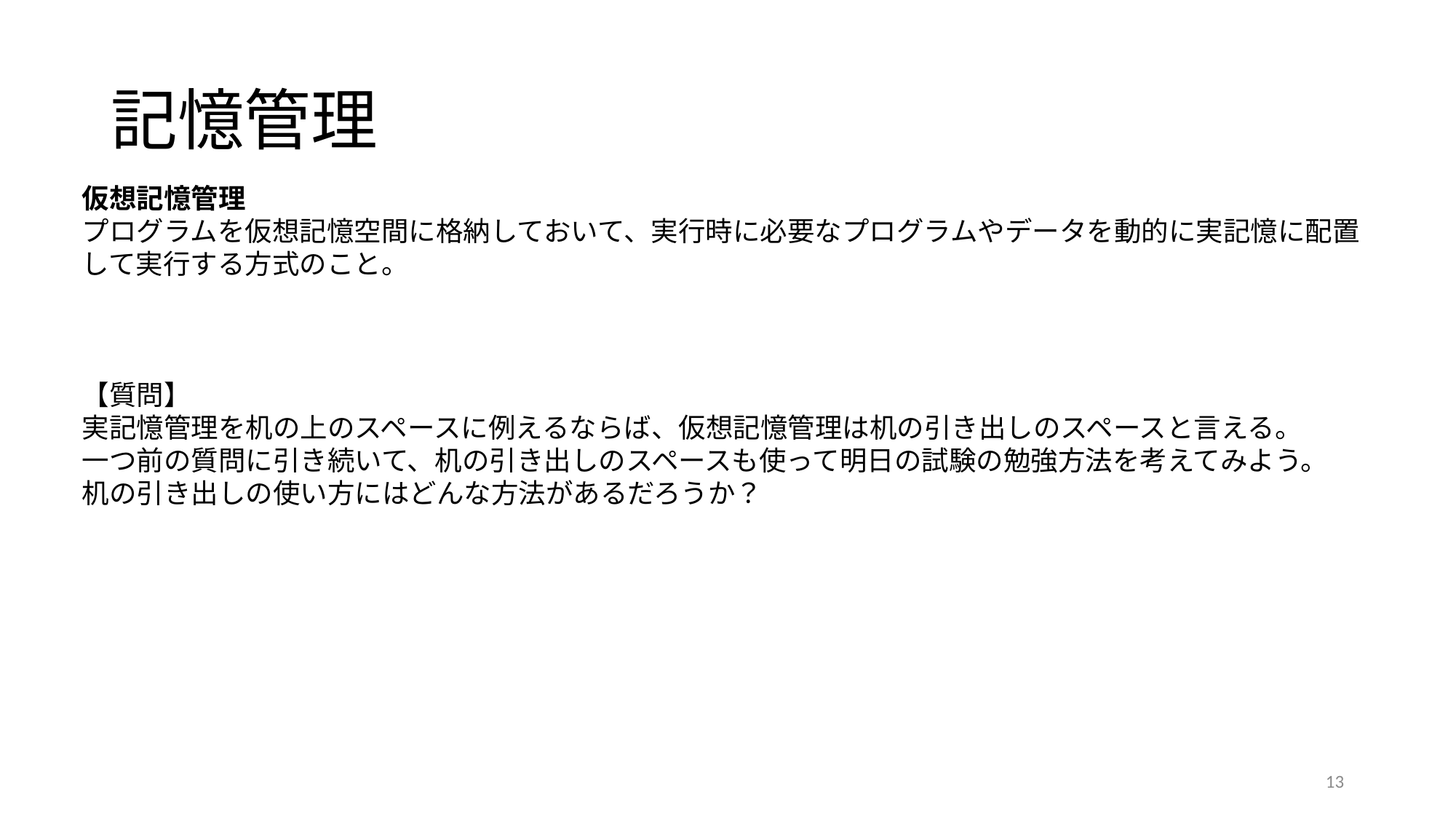

# 記憶管理
仮想記憶管理
プログラムを仮想記憶空間に格納しておいて、実行時に必要なプログラムやデータを動的に実記憶に配置して実行する方式のこと。

【質問】
実記憶管理を机の上のスペースに例えるならば、仮想記憶管理は机の引き出しのスペースと言える。
一つ前の質問に引き続いて、机の引き出しのスペースも使って明日の試験の勉強方法を考えてみよう。
机の引き出しの使い方にはどんな方法があるだろうか？

13